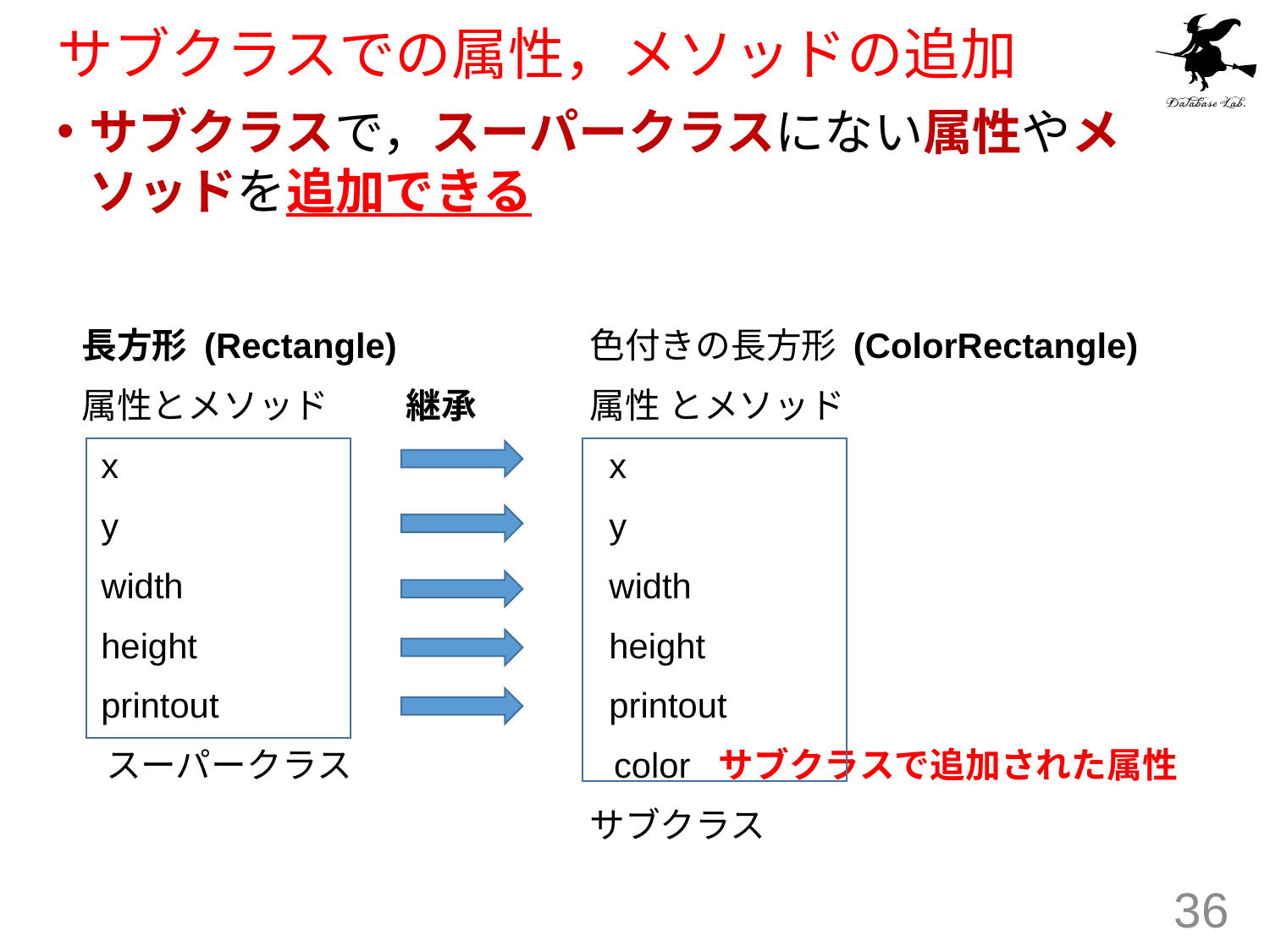

# サブクラスでの属性，メソッドの追加
サブクラスで，スーパークラスにない属性やメソッドを追加できる

長方形 (Rectangle)		色付きの長方形 (ColorRectangle)
属性とメソッド	         継承	属性 とメソッド
  x				  x
  y				  y
  width				  width
  height				  height
  printout			  printout
  スーパークラス　　　　	  color  サブクラスで追加された属性
				サブクラス

36